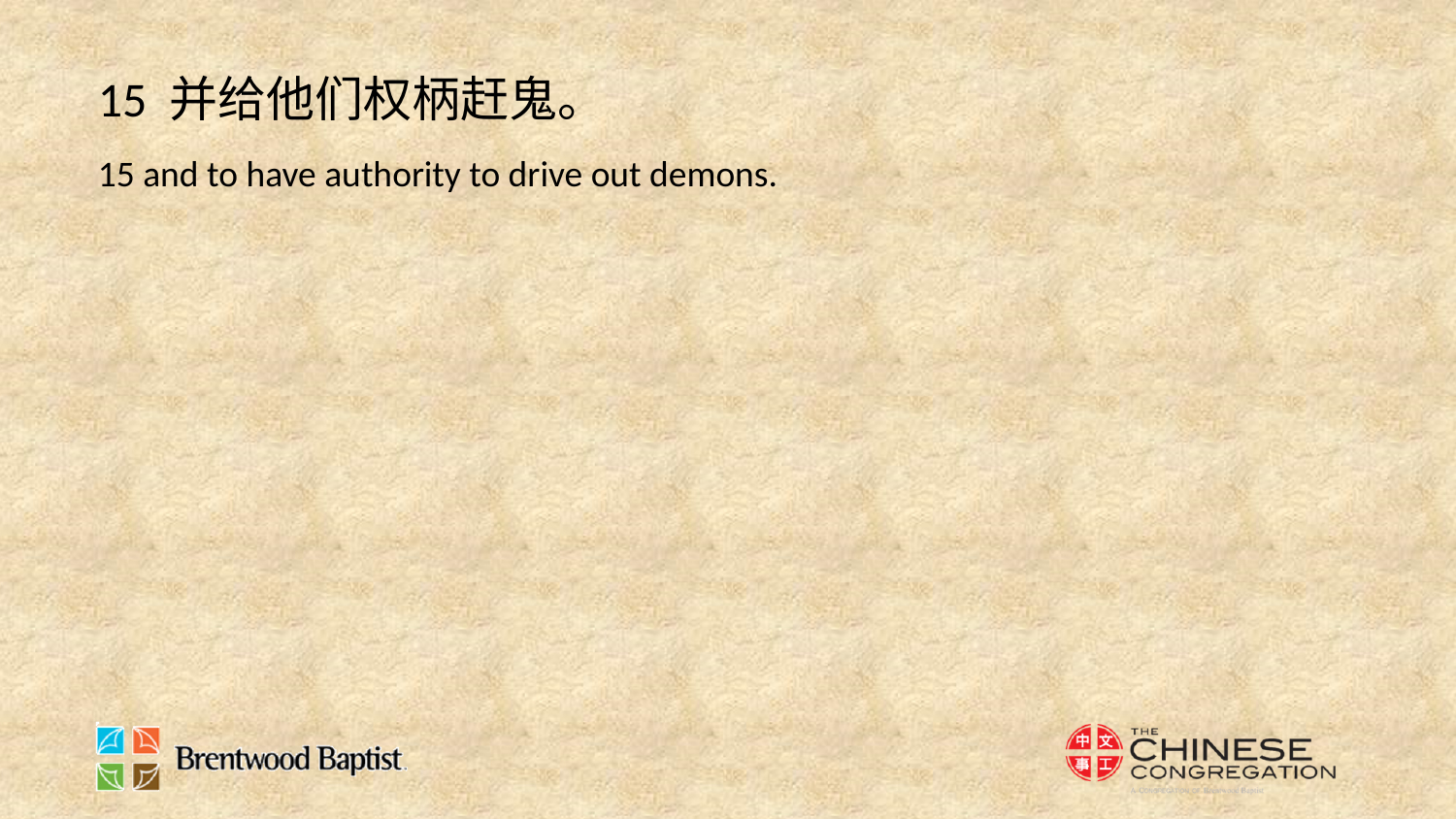

15 并给他们权柄赶鬼。

15 and to have authority to drive out demons.